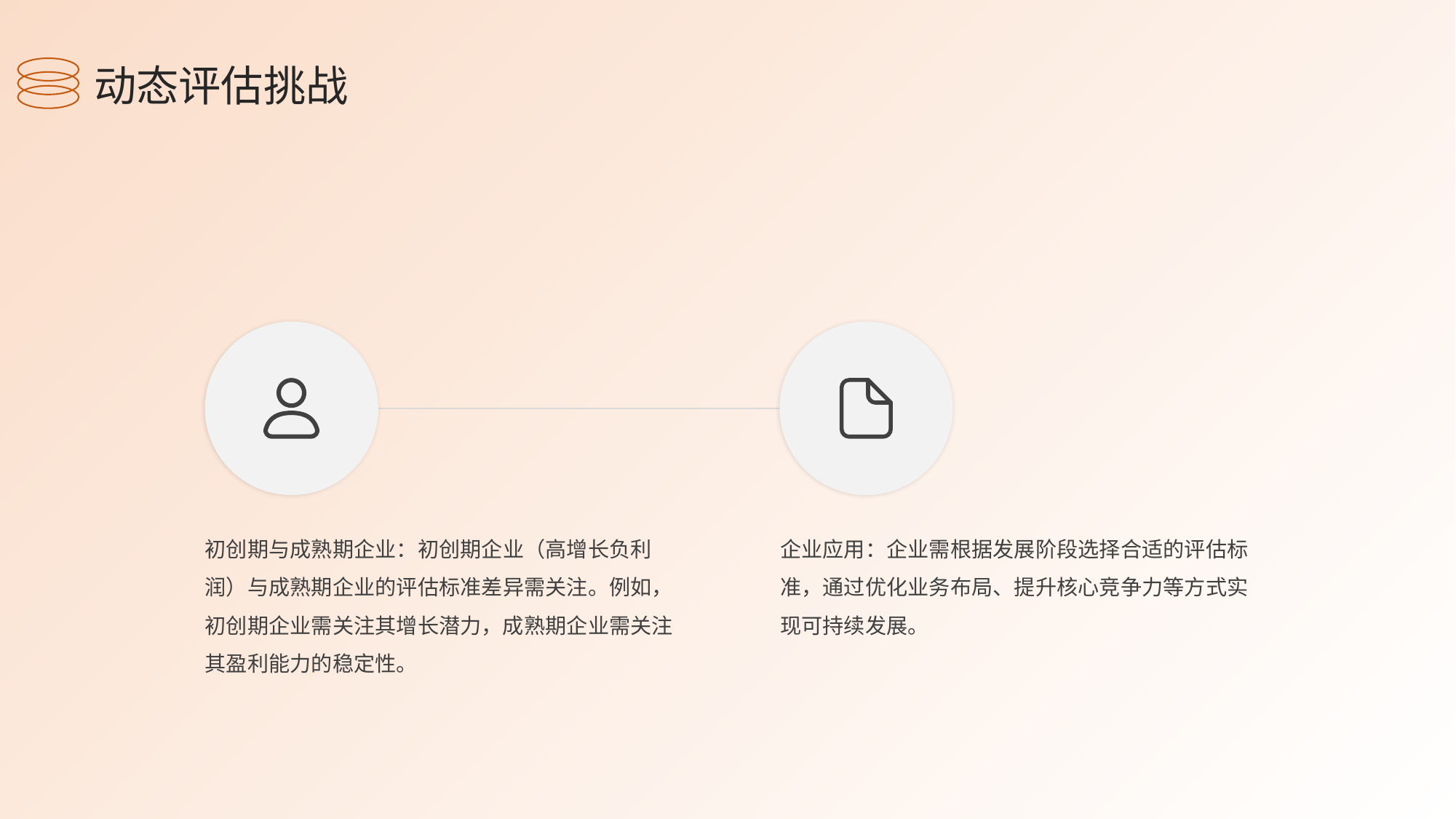

动态评估挑战

初创期与成熟期企业：初创期企业（高增长负利润）与成熟期企业的评估标准差异需关注。例如，初创期企业需关注其增长潜力，成熟期企业需关注其盈利能力的稳定性。
企业应用：企业需根据发展阶段选择合适的评估标准，通过优化业务布局、提升核心竞争力等方式实现可持续发展。